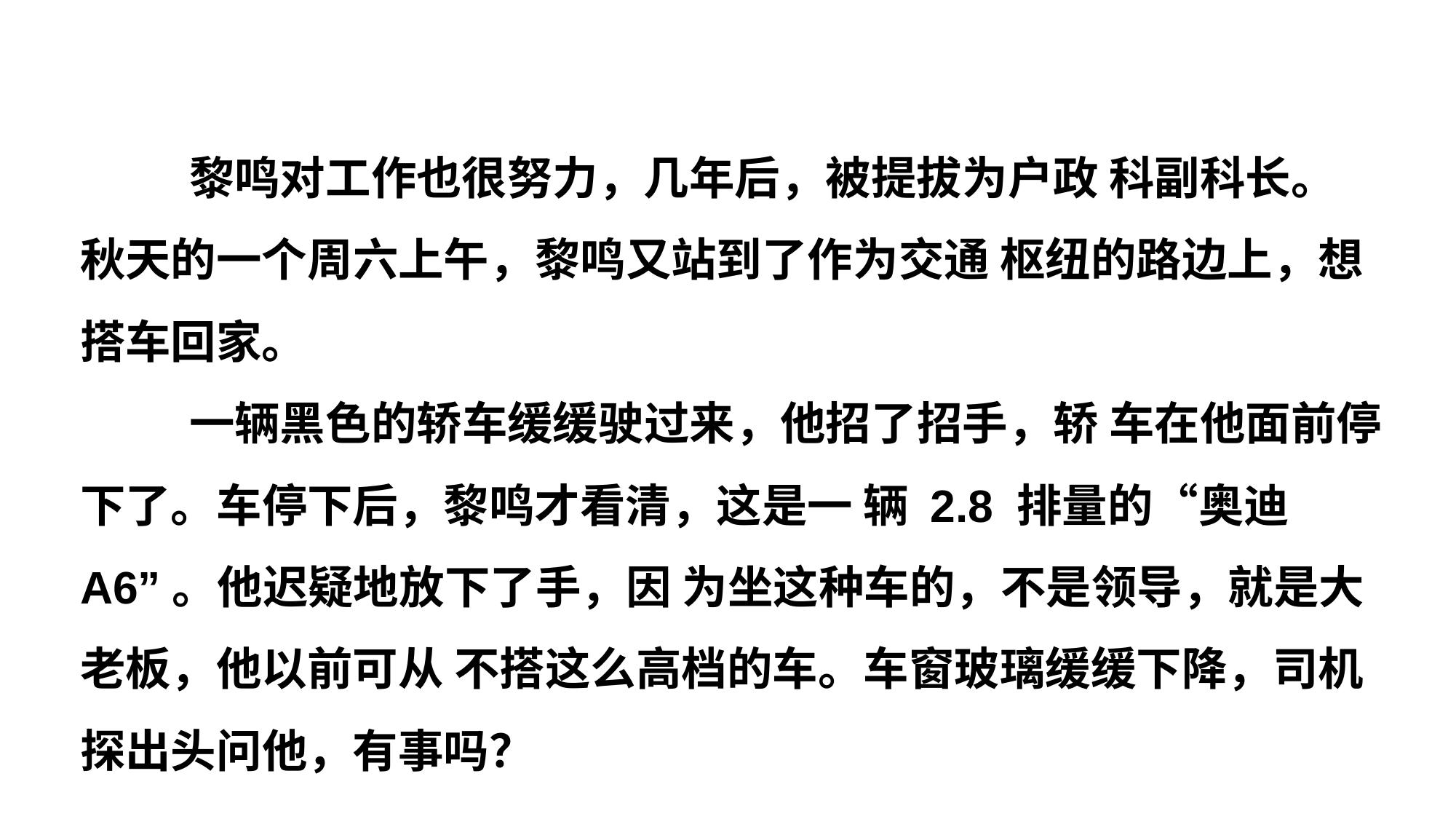

黎鸣对工作也很努力，几年后，被提拔为户政 科副科长。
秋天的一个周六上午，黎鸣又站到了作为交通 枢纽的路边上，想搭车回家。
	一辆黑色的轿车缓缓驶过来，他招了招手，轿 车在他面前停下了。车停下后，黎鸣才看清，这是一 辆 2.8 排量的“奥迪 A6”。他迟疑地放下了手，因 为坐这种车的，不是领导，就是大老板，他以前可从 不搭这么高档的车。车窗玻璃缓缓下降，司机探出头问他，有事吗？